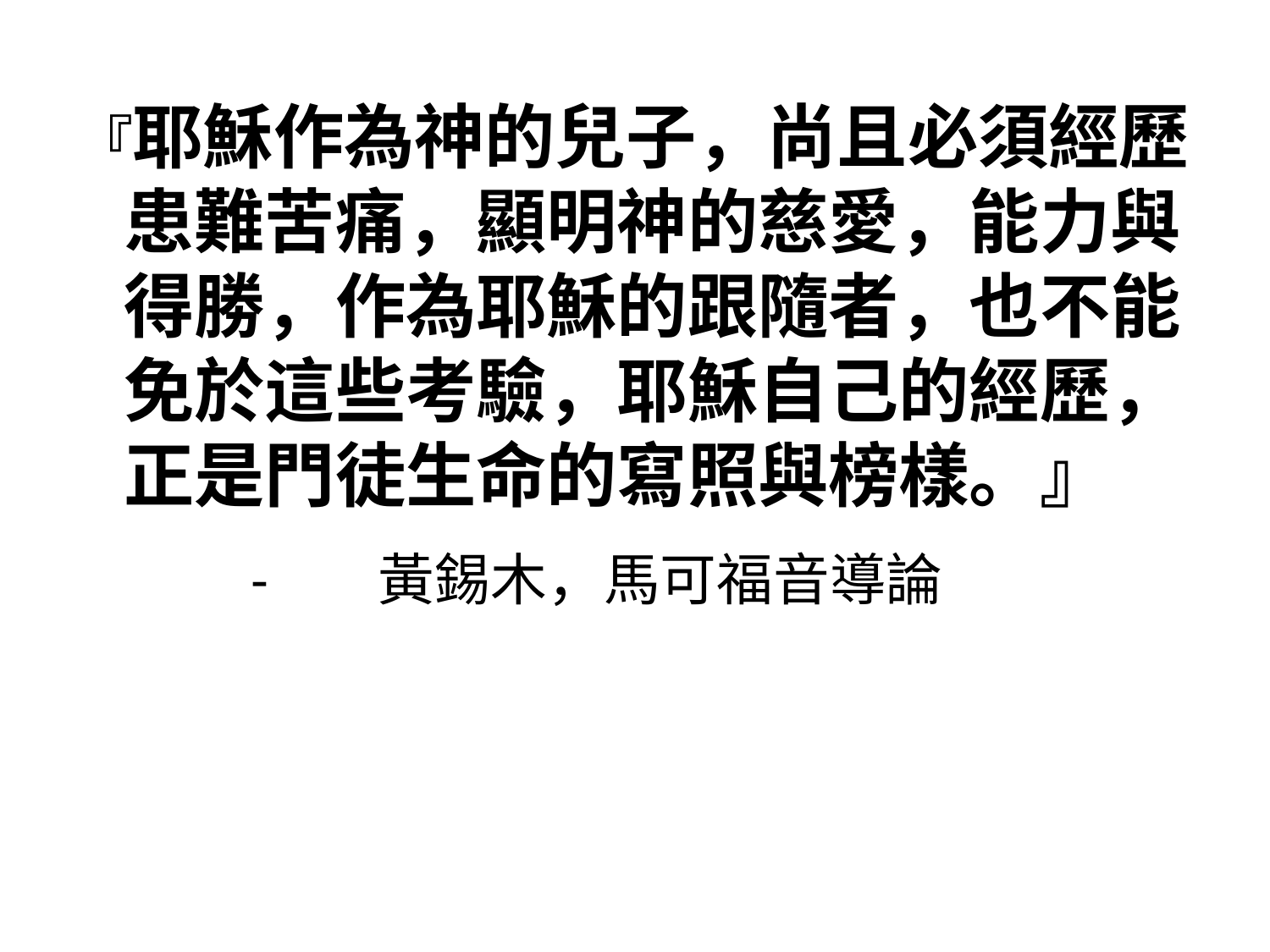

『耶穌作為神的兒子，尚且必須經歷患難苦痛，顯明神的慈愛，能力與得勝，作為耶穌的跟隨者，也不能免於這些考驗，耶穌自己的經歷，正是門徒生命的寫照與榜樣。』
		- 	黃錫木，馬可福音導論